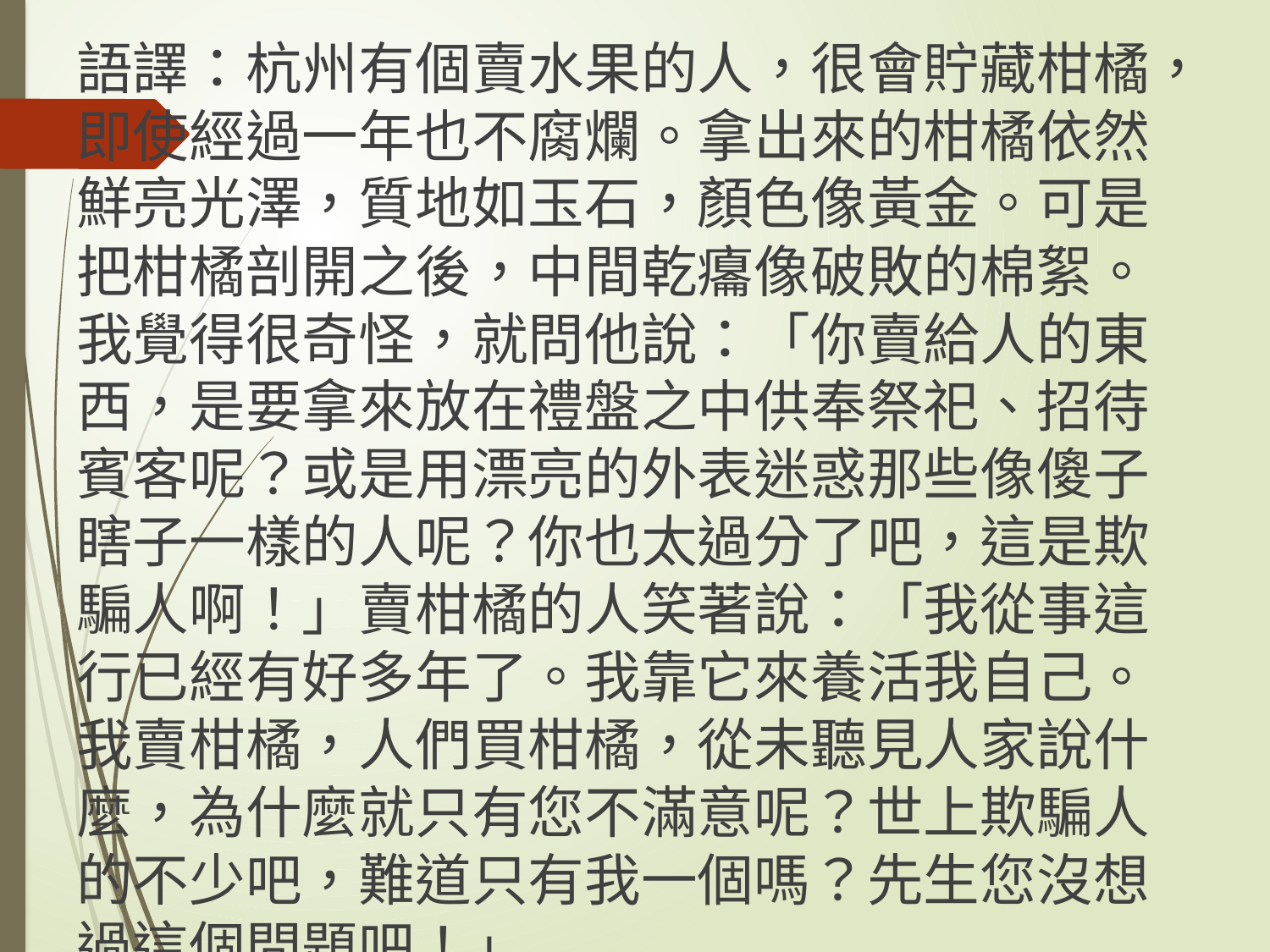

語譯：杭州有個賣水果的人，很會貯藏柑橘，即使經過一年也不腐爛。拿出來的柑橘依然鮮亮光澤，質地如玉石，顏色像黃金。可是把柑橘剖開之後，中間乾癟像破敗的棉絮。我覺得很奇怪，就問他說：「你賣給人的東西，是要拿來放在禮盤之中供奉祭祀、招待賓客呢？或是用漂亮的外表迷惑那些像傻子瞎子一樣的人呢？你也太過分了吧，這是欺騙人啊！」賣柑橘的人笑著說：「我從事這行已經有好多年了。我靠它來養活我自己。我賣柑橘，人們買柑橘，從未聽見人家說什麼，為什麼就只有您不滿意呢？世上欺騙人的不少吧，難道只有我一個嗎？先生您沒想過這個問題吧！」